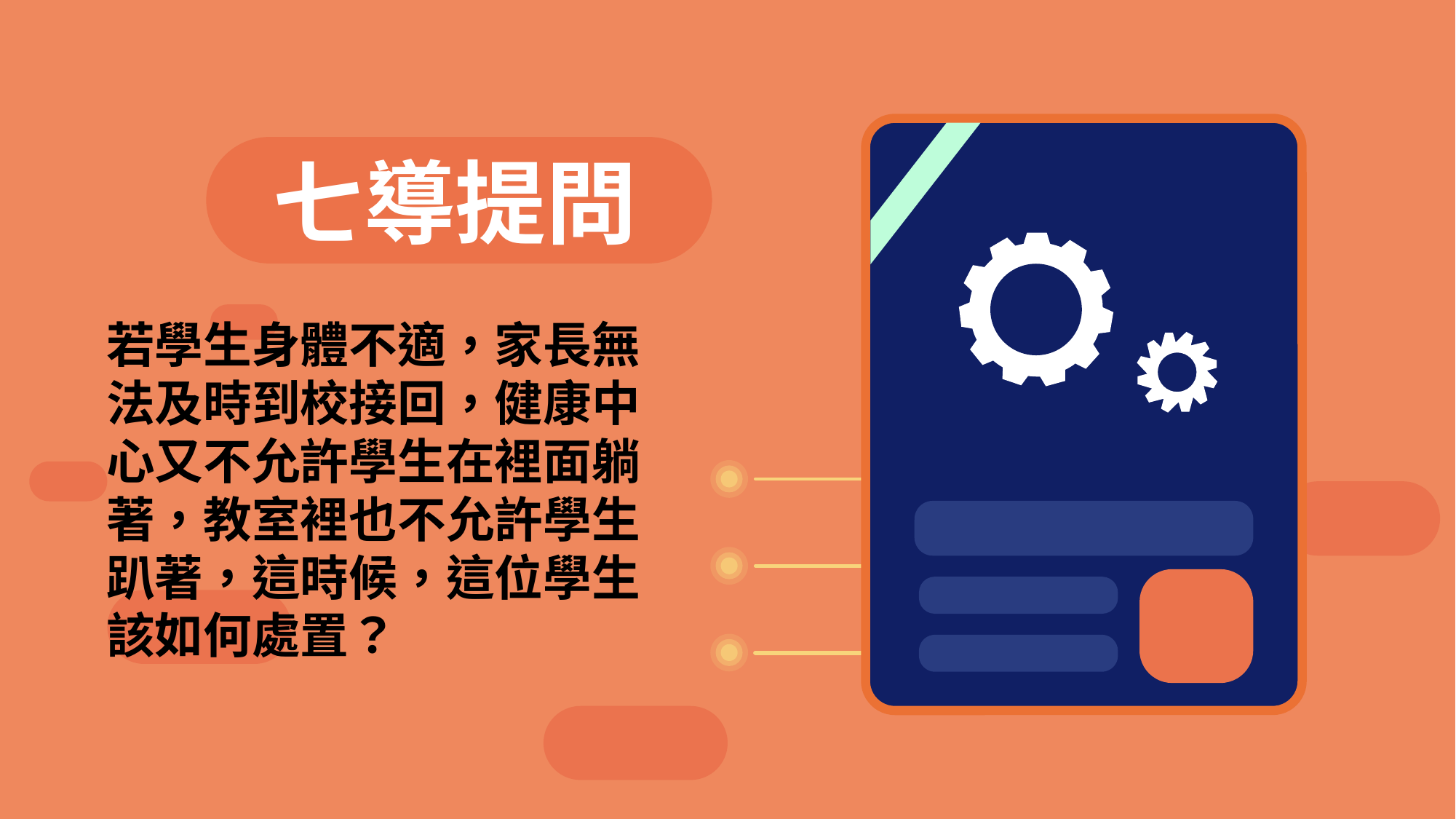

七導提問

若學生身體不適，家長無法及時到校接回，健康中心又不允許學生在裡面躺著，教室裡也不允許學生趴著，這時候，這位學生該如何處置？